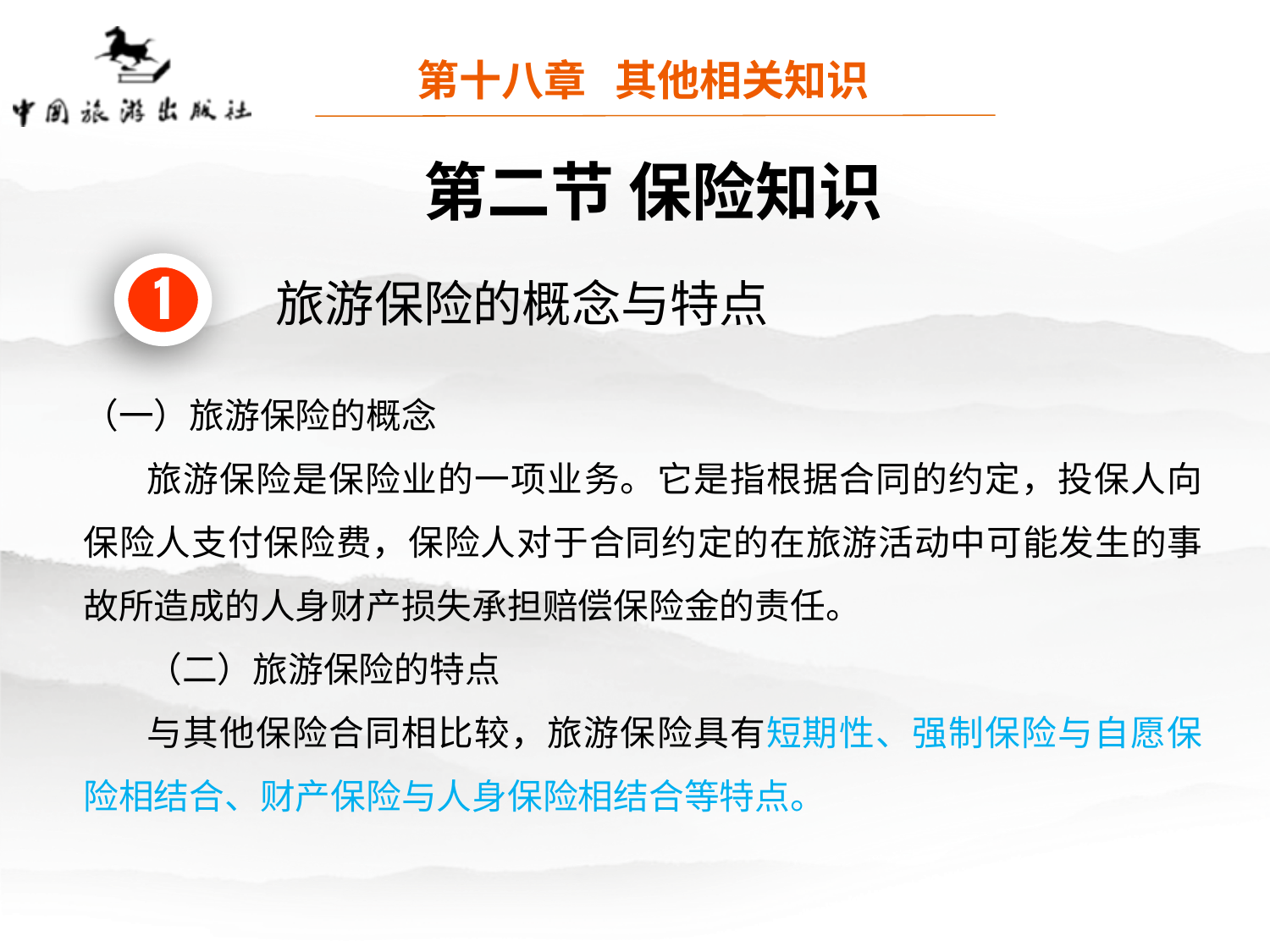

第十八章   其他相关知识
第二节 保险知识
1
旅游保险的概念与特点
（一）旅游保险的概念
旅游保险是保险业的一项业务。它是指根据合同的约定，投保人向保险人支付保险费，保险人对于合同约定的在旅游活动中可能发生的事故所造成的人身财产损失承担赔偿保险金的责任。
（二）旅游保险的特点
与其他保险合同相比较，旅游保险具有短期性、强制保险与自愿保险相结合、财产保险与人身保险相结合等特点。